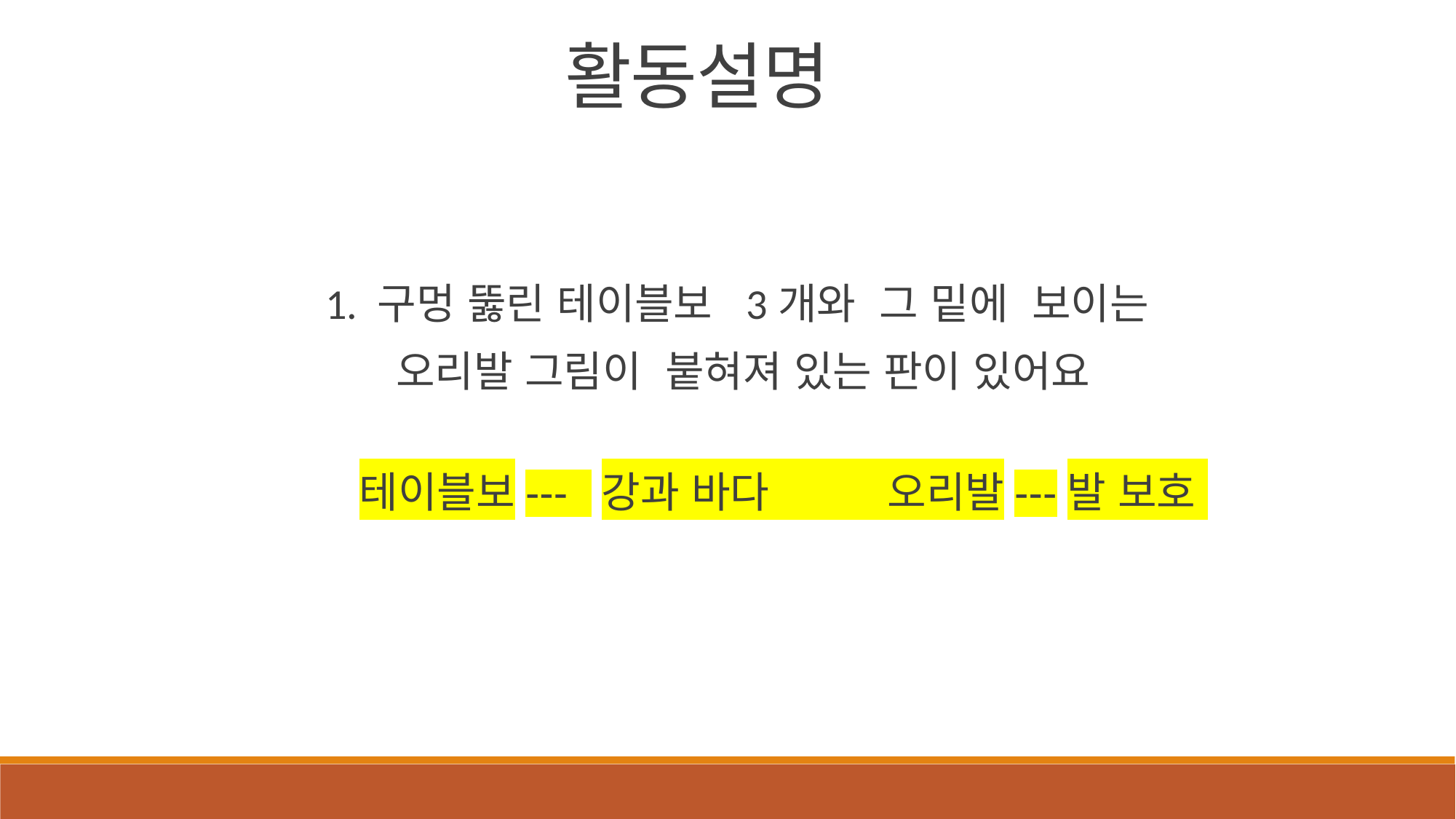

활동설명

1. 구멍 뚫린 테이블보  3개와  그 밑에  보이는
오리발 그림이  붙혀져 있는 판이 있어요

      테이블보---  강과 바다          오리발---발 보호